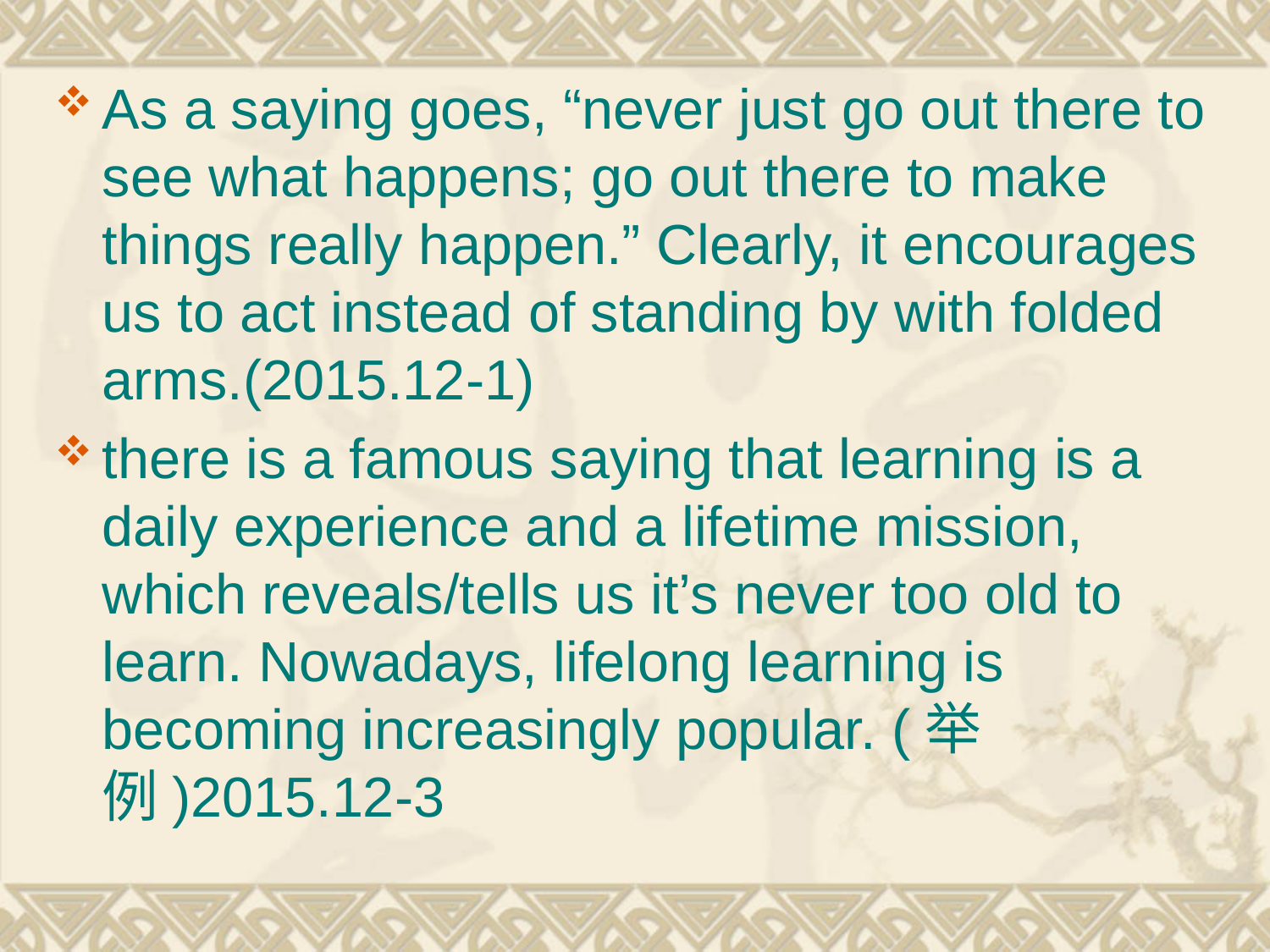

As a saying goes, “never just go out there to see what happens; go out there to make things really happen.” Clearly, it encourages us to act instead of standing by with folded arms.(2015.12-1)
there is a famous saying that learning is a daily experience and a lifetime mission, which reveals/tells us it’s never too old to learn. Nowadays, lifelong learning is becoming increasingly popular. (举例)2015.12-3